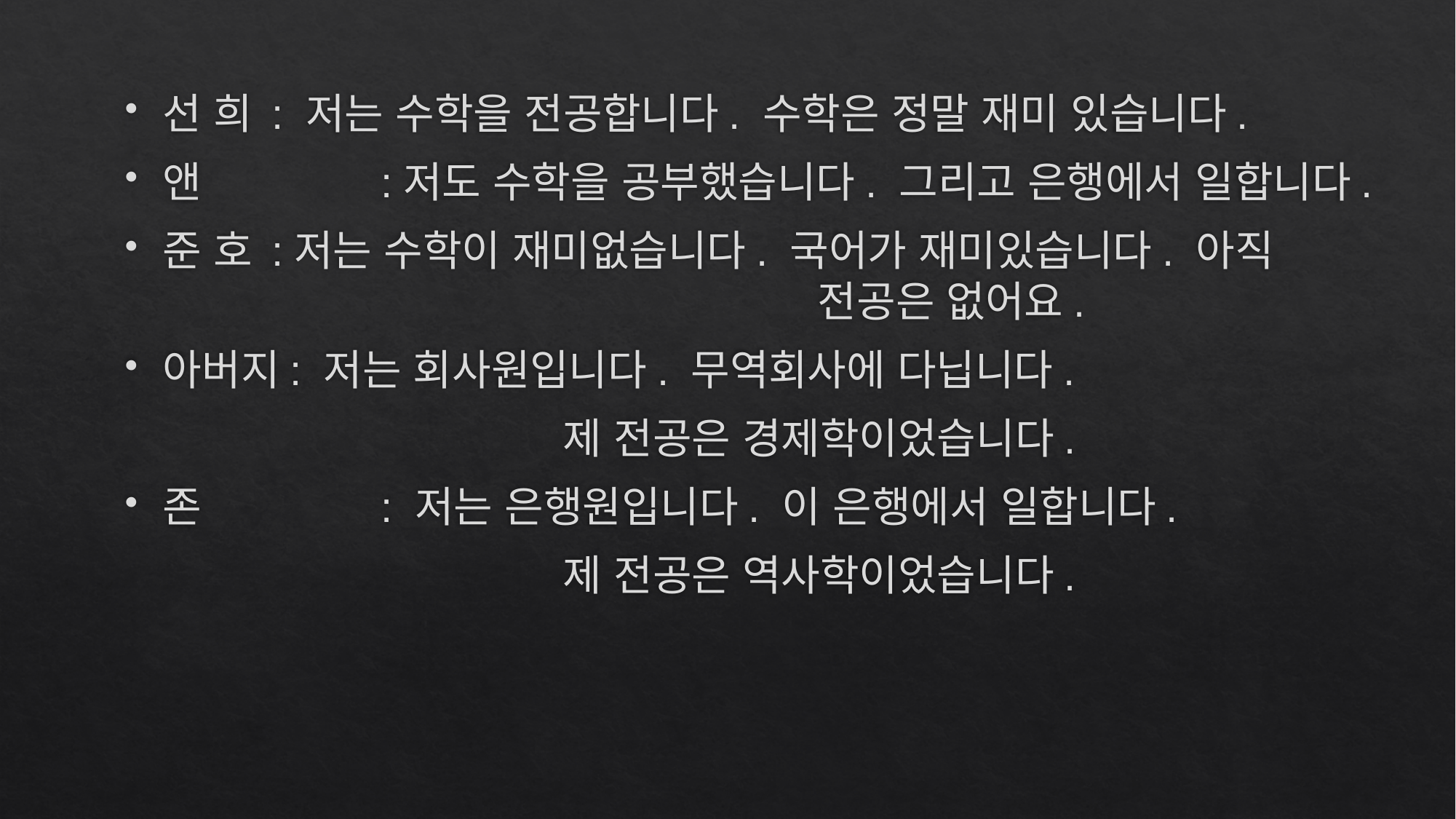

선 희 	: 저는 수학을 전공합니다. 수학은 정말 재미 있습니다.
앤 		:저도 수학을 공부했습니다. 그리고 은행에서 일합니다.
준 호	:저는 수학이 재미없습니다. 국어가 재미있습니다. 아직 							전공은 없어요.
아버지: 저는 회사원입니다. 무역회사에 다닙니다.
				제 전공은 경제학이었습니다.
존		: 저는 은행원입니다. 이 은행에서 일합니다.
				제 전공은 역사학이었습니다.